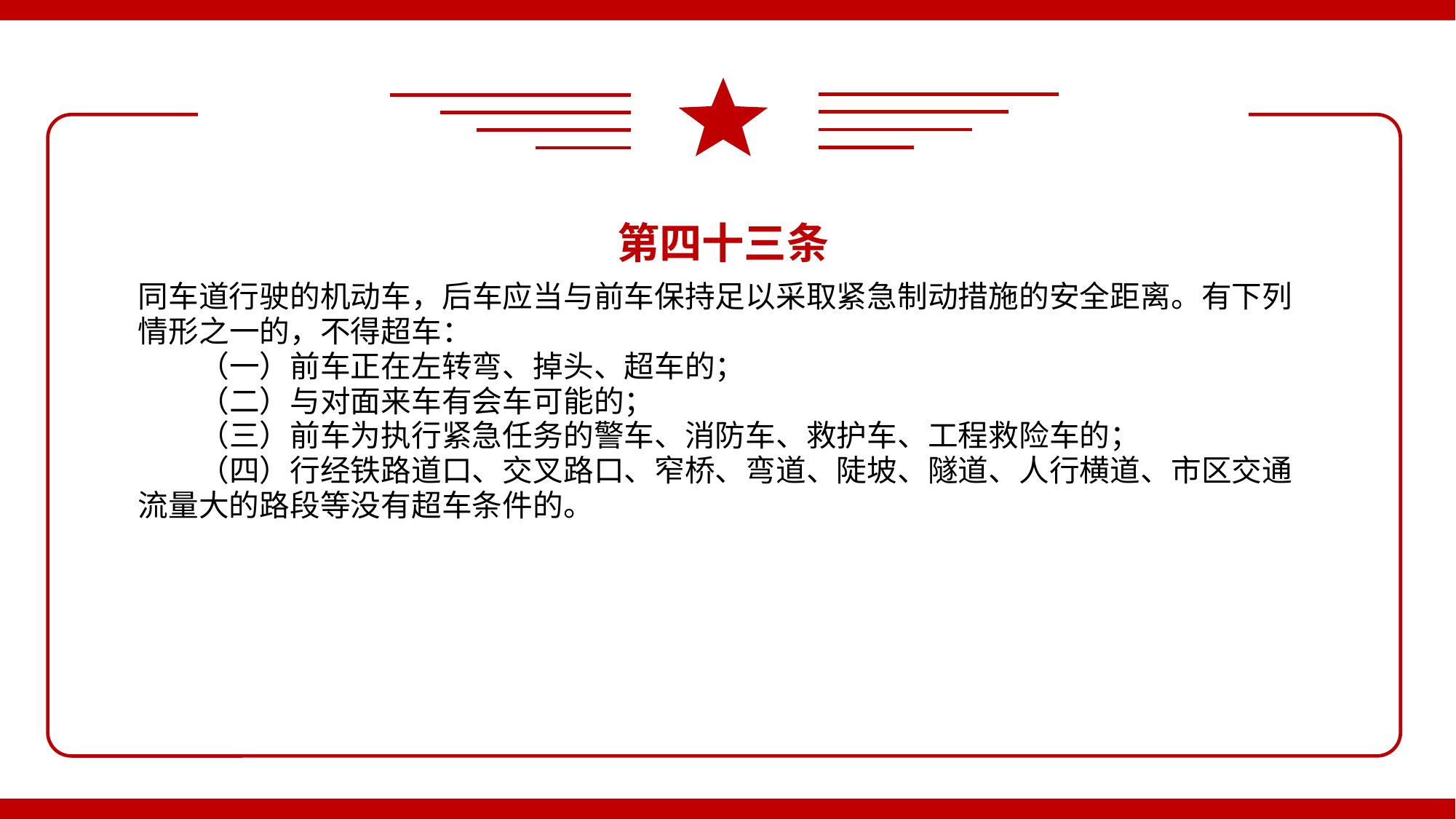

第四十三条
同车道行驶的机动车，后车应当与前车保持足以采取紧急制动措施的安全距离。有下列情形之一的，不得超车：
　　（一）前车正在左转弯、掉头、超车的；
　　（二）与对面来车有会车可能的；
　　（三）前车为执行紧急任务的警车、消防车、救护车、工程救险车的；
　　（四）行经铁路道口、交叉路口、窄桥、弯道、陡坡、隧道、人行横道、市区交通流量大的路段等没有超车条件的。